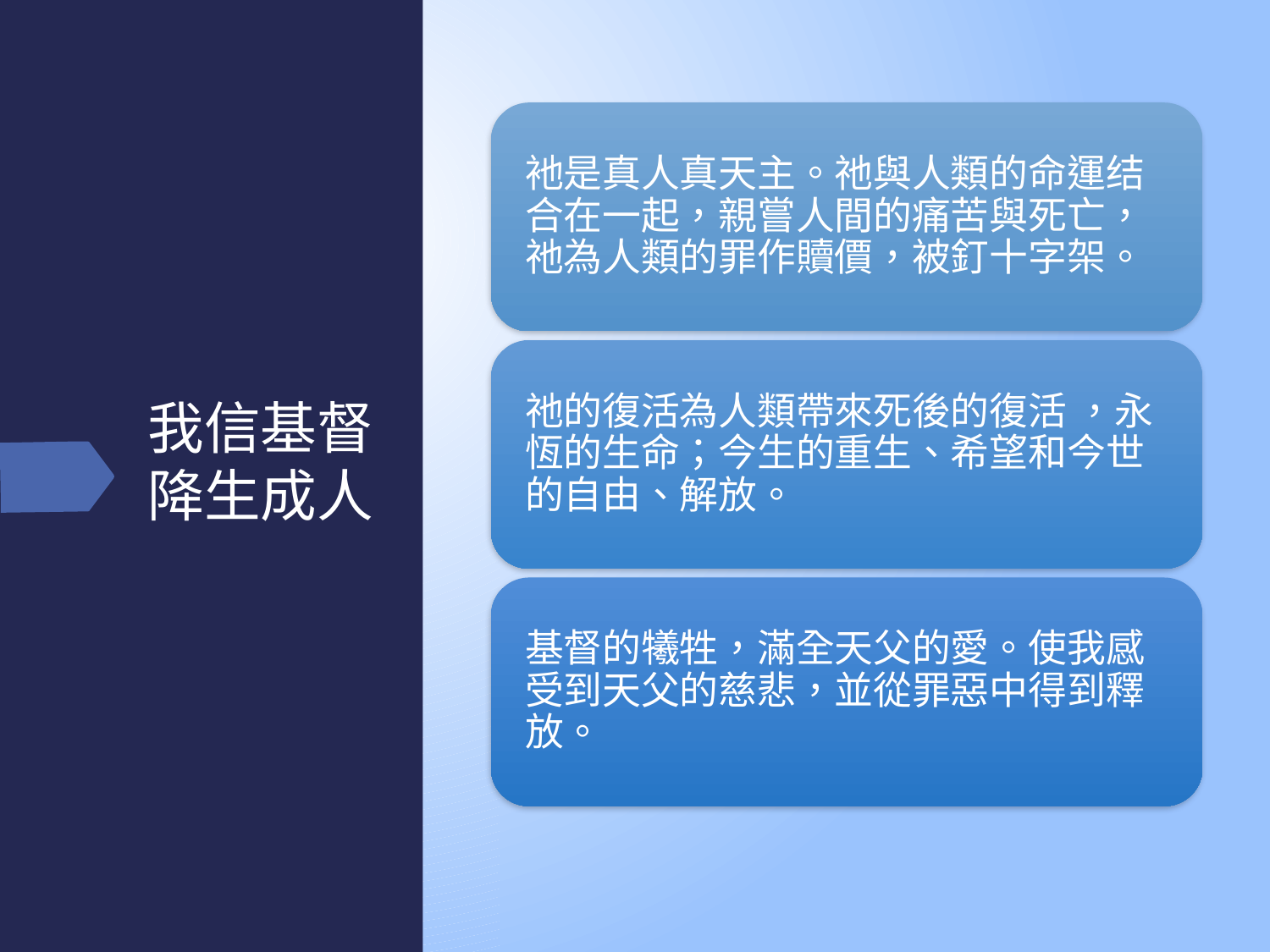

衪是真人真天主。祂與人類的命運结合在一起，親嘗人間的痛苦與死亡，祂為人類的罪作贖價，被釘十字架。
祂的復活為人類帶來死後的復活 ，永恆的生命；今生的重生、希望和今世的自由、解放。
基督的犧牲，滿全天父的愛。使我感受到天父的慈悲，並從罪惡中得到釋放。
# 我信基督降生成人